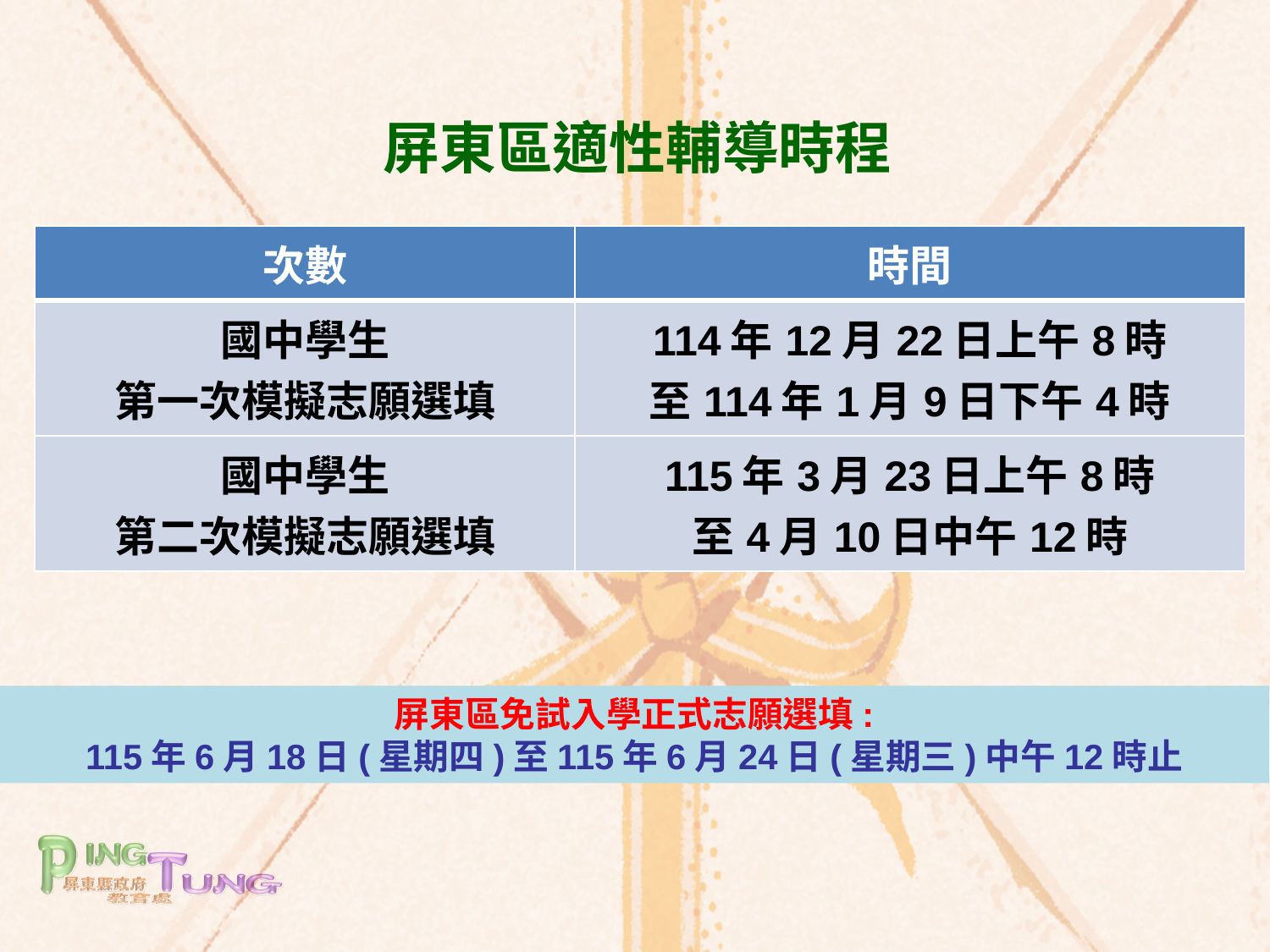

屏東區適性輔導時程
| 次數 | 時間 |
| --- | --- |
| 國中學生 第一次模擬志願選填 | 114年12月22日上午8時 至114年1月9日下午4時 |
| 國中學生 第二次模擬志願選填 | 115年3月23日上午8時 至4月10日中午12時 |
屏東區免試入學正式志願選填:
115年6月18日(星期四)至115年6月24日(星期三)中午12時止